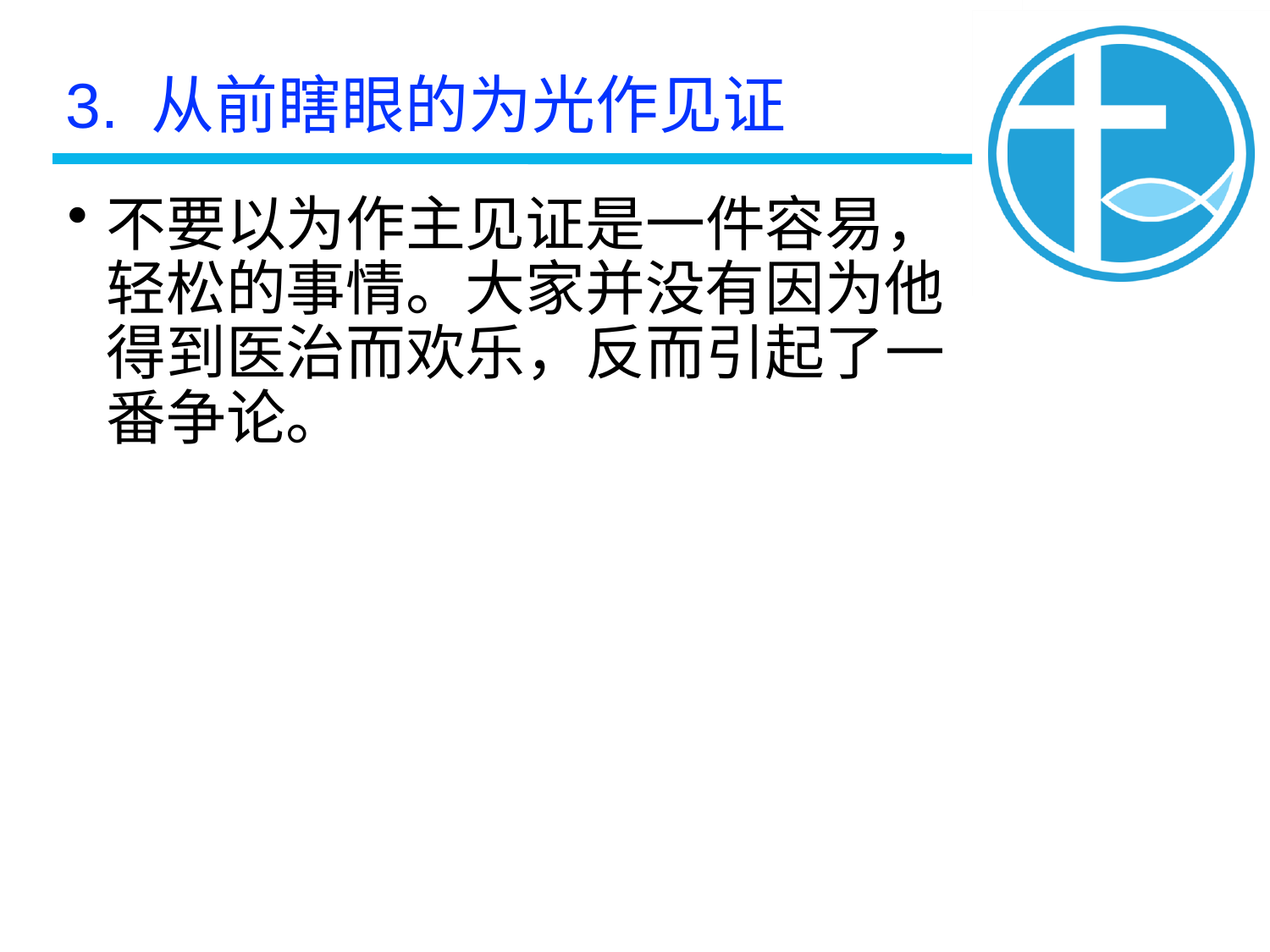

3. 从前瞎眼的为光作见证
不要以为作主见证是一件容易，轻松的事情。大家并没有因为他得到医治而欢乐，反而引起了一番争论。